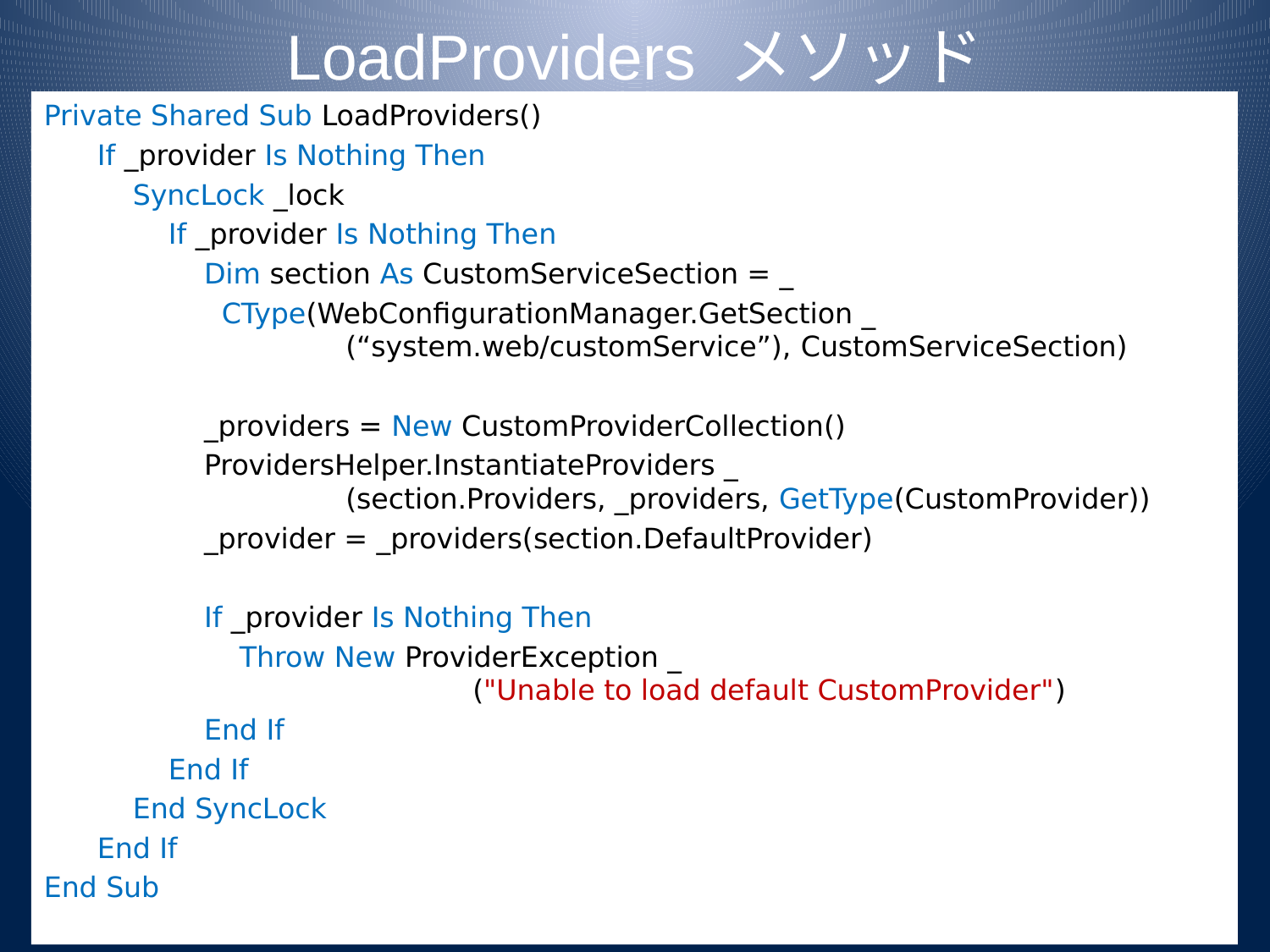

# LoadProviders メソッド
Private Shared Sub LoadProviders()
      If _provider Is Nothing Then
          SyncLock _lock
              If _provider Is Nothing Then
                  Dim section As CustomServiceSection = _
                    CType(WebConfigurationManager.GetSection _
		(“system.web/customService”), CustomServiceSection)

                  _providers = New CustomProviderCollection()
                  ProvidersHelper.InstantiateProviders _
		(section.Providers, _providers, GetType(CustomProvider))
                  _provider = _providers(section.DefaultProvider)

                  If _provider Is Nothing Then
                      Throw New ProviderException _
			("Unable to load default CustomProvider")
                  End If
              End If
          End SyncLock
      End If
End Sub